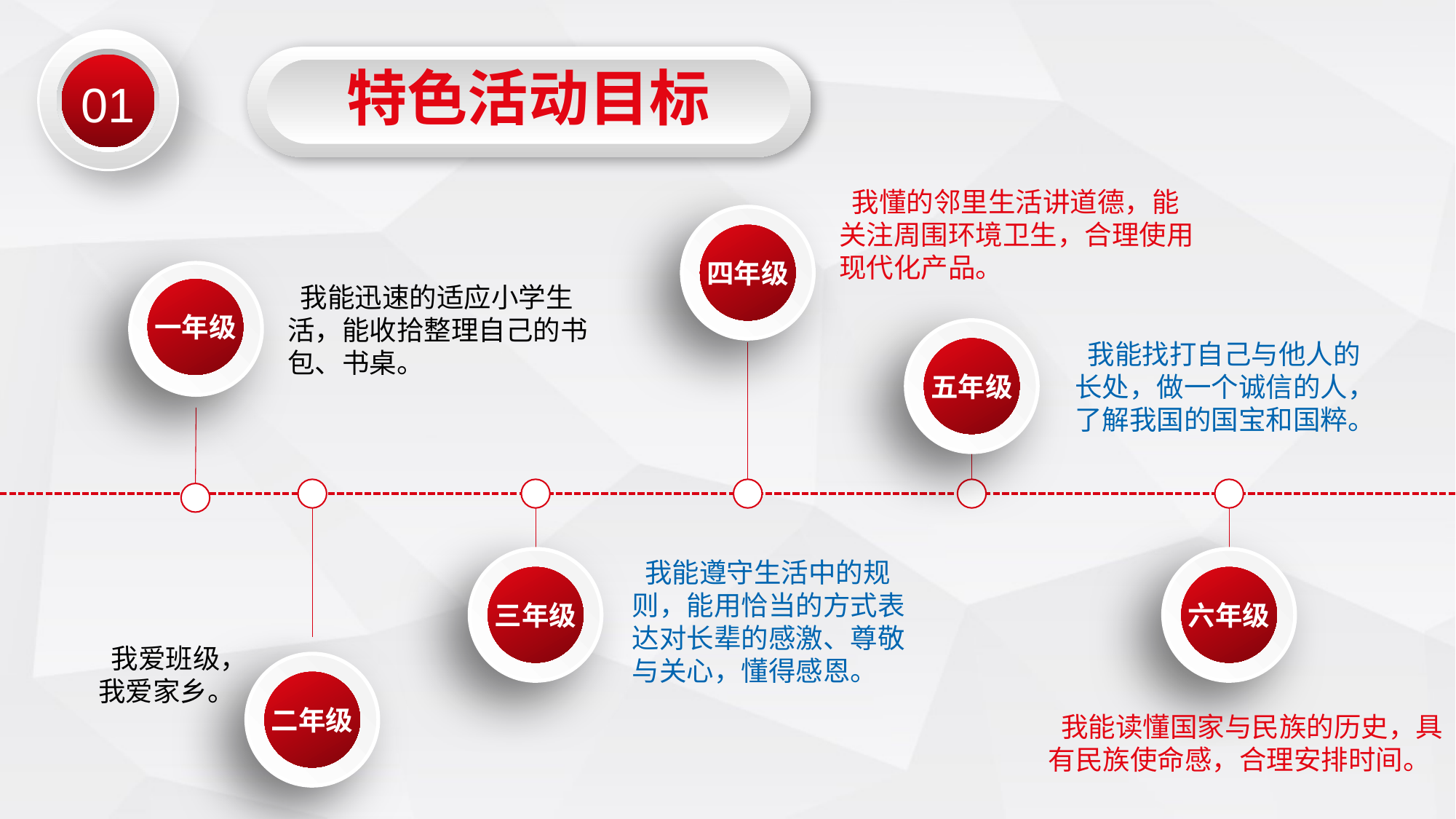

特色活动目标
01
 我懂的邻里生活讲道德，能关注周围环境卫生，合理使用现代化产品。

四年级

一年级

 我能迅速的适应小学生活，能收拾整理自己的书包、书桌。

五年级

 我能找打自己与他人的长处，做一个诚信的人，了解我国的国宝和国粹。

二年级

三年级

六年级
 我能遵守生活中的规则，能用恰当的方式表达对长辈的感激、尊敬与关心，懂得感恩。
 我爱班级，我爱家乡。

 我能读懂国家与民族的历史，具有民族使命感，合理安排时间。